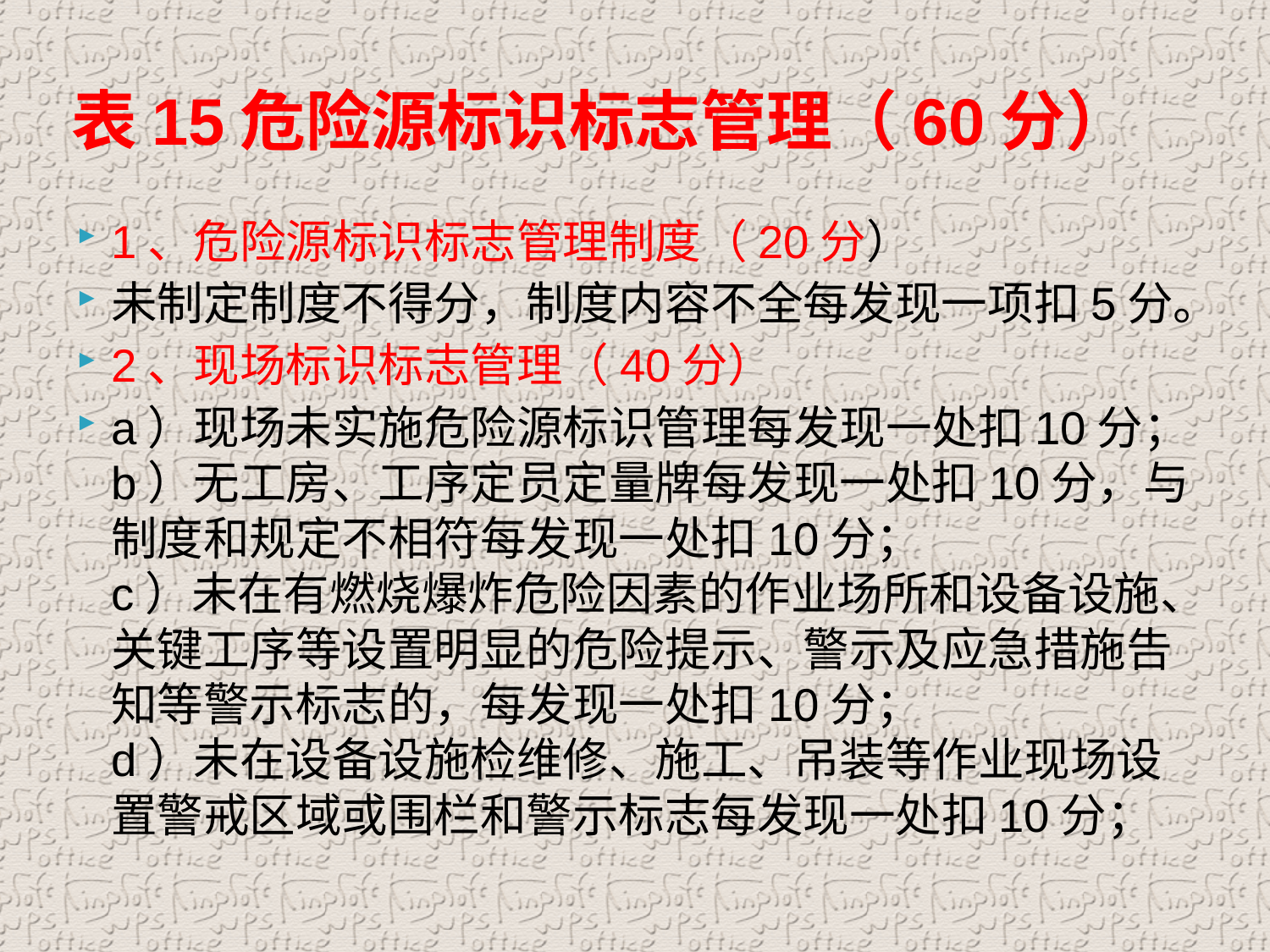

# 表15危险源标识标志管理（60分）
1、危险源标识标志管理制度（20分）
未制定制度不得分，制度内容不全每发现一项扣5分。
2、现场标识标志管理（40分）
a）现场未实施危险源标识管理每发现一处扣10分；
b）无工房、工序定员定量牌每发现一处扣10分，与制度和规定不相符每发现一处扣10分；
c）未在有燃烧爆炸危险因素的作业场所和设备设施、关键工序等设置明显的危险提示、警示及应急措施告知等警示标志的，每发现一处扣10分；
d）未在设备设施检维修、施工、吊装等作业现场设置警戒区域或围栏和警示标志每发现一处扣10分；